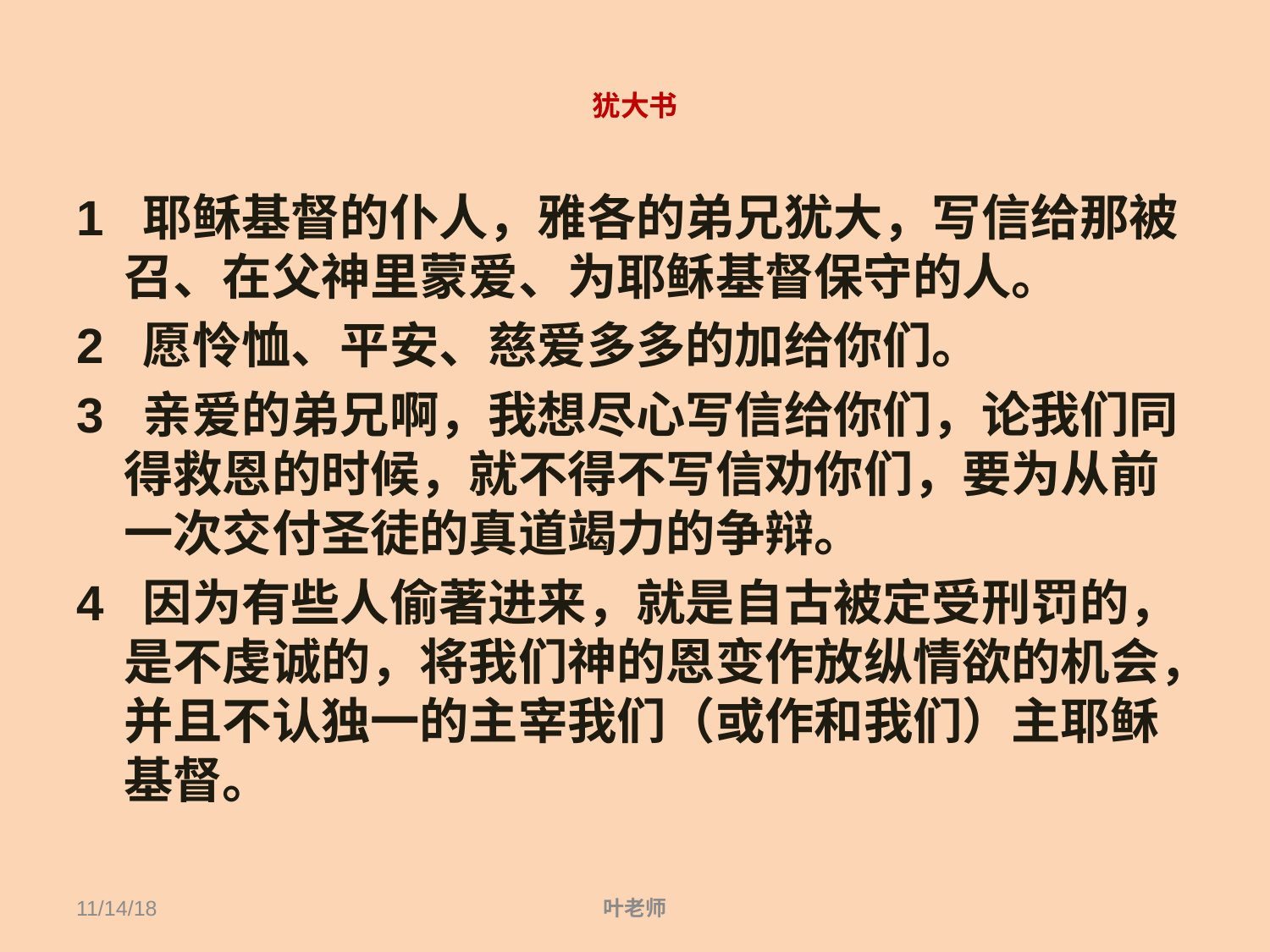

犹大书
1  耶稣基督的仆人，雅各的弟兄犹大，写信给那被召、在父神里蒙爱、为耶稣基督保守的人。
2  愿怜恤、平安、慈爱多多的加给你们。
3  亲爱的弟兄啊，我想尽心写信给你们，论我们同得救恩的时候，就不得不写信劝你们，要为从前一次交付圣徒的真道竭力的争辩。
4  因为有些人偷著进来，就是自古被定受刑罚的，是不虔诚的，将我们神的恩变作放纵情欲的机会，并且不认独一的主宰我们（或作和我们）主耶稣基督。
11/14/18
叶老师